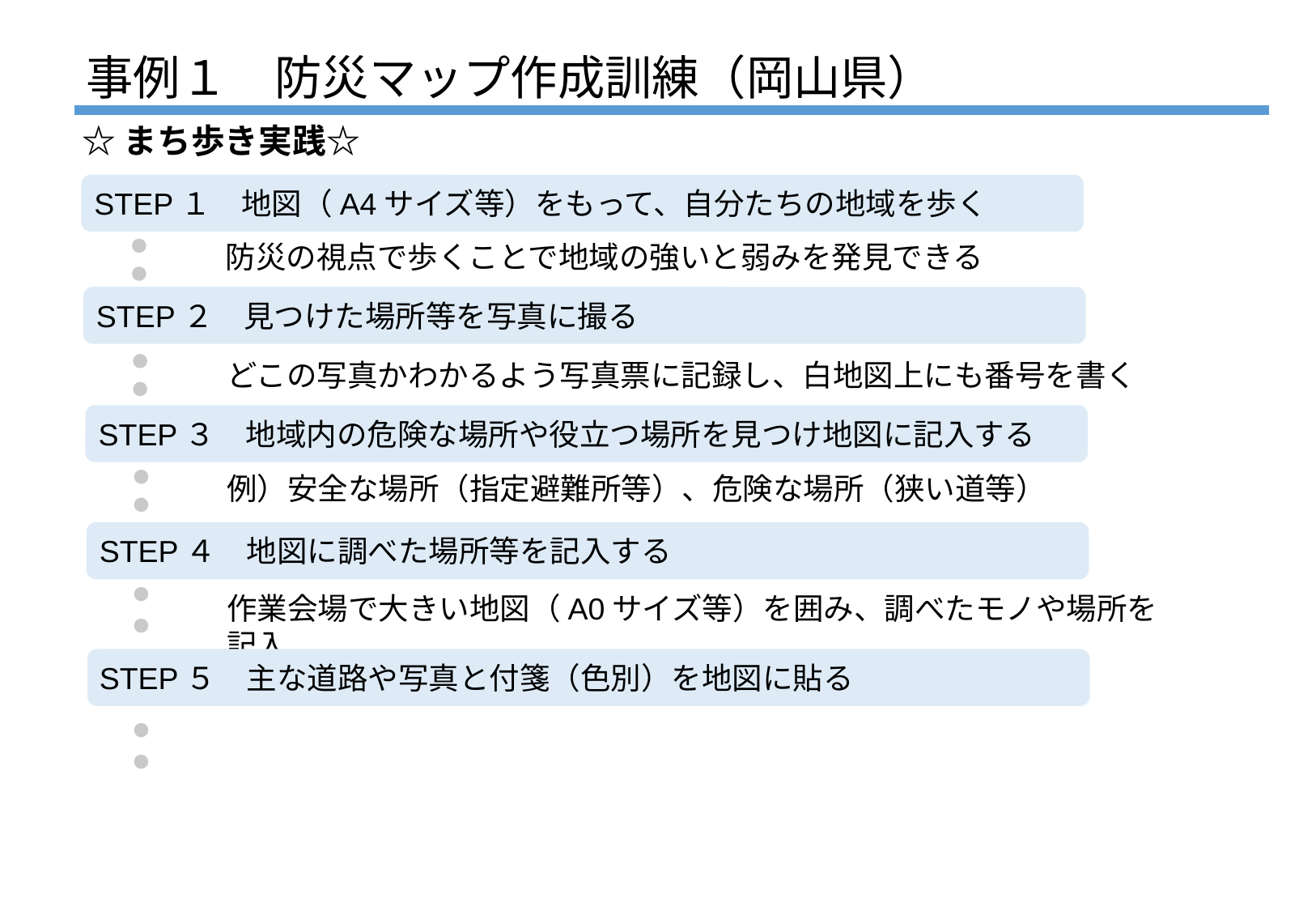

# 事例１　防災マップ作成訓練（岡山県）
☆まち歩き実践☆

STEP１　地図（A4サイズ等）をもって、自分たちの地域を歩く
防災の視点で歩くことで地域の強いと弱みを発見できる

STEP２　見つけた場所等を写真に撮る
どこの写真かわかるよう写真票に記録し、白地図上にも番号を書く

STEP３　地域内の危険な場所や役立つ場所を見つけ地図に記入する
例）安全な場所（指定避難所等）、危険な場所（狭い道等）

STEP４　地図に調べた場所等を記入する
作業会場で大きい地図（A0サイズ等）を囲み、調べたモノや場所を記入

STEP５　主な道路や写真と付箋（色別）を地図に貼る